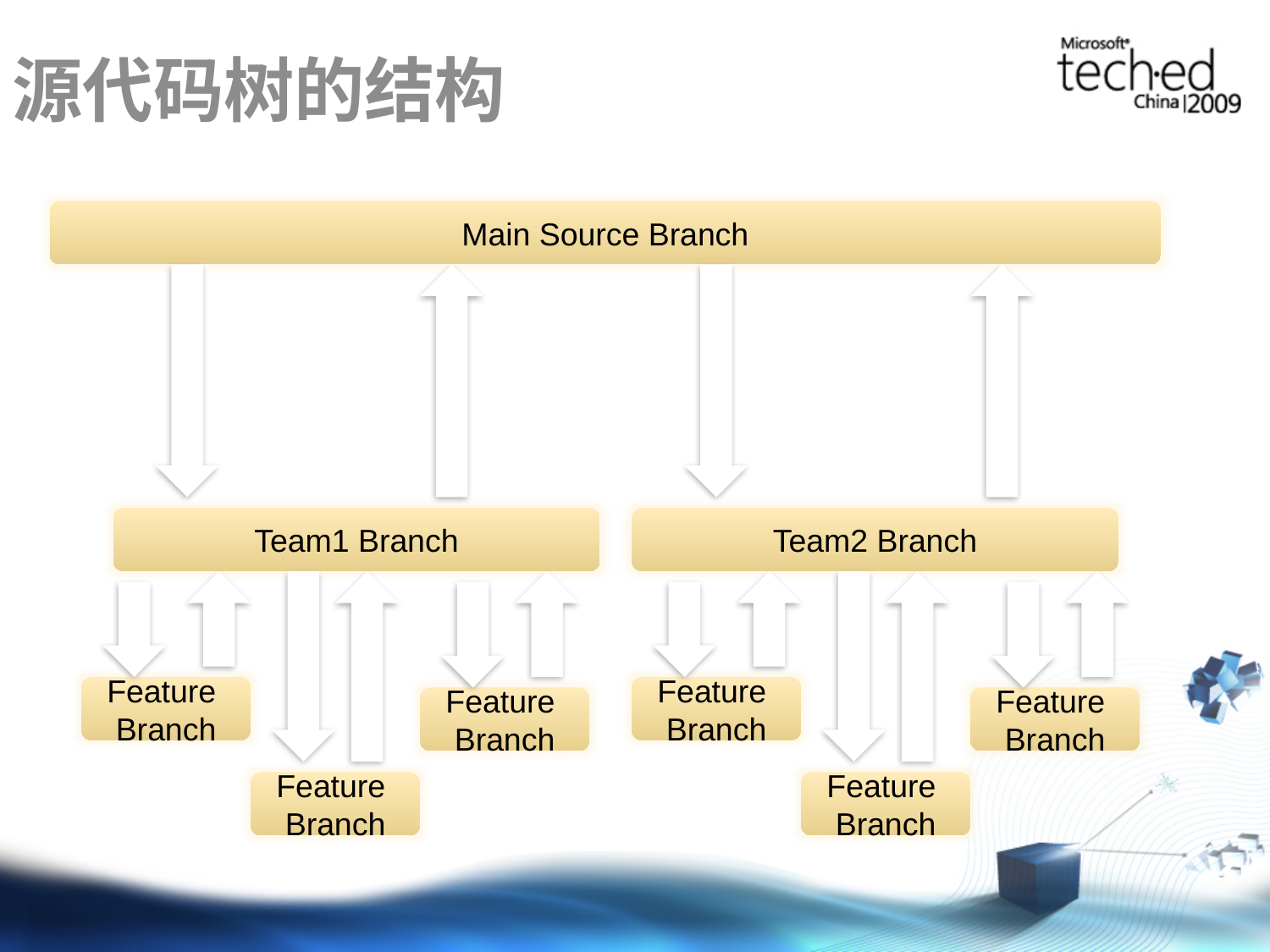

# 源代码树的结构
Main Source Branch

Team1 Branch
Team2 Branch

Feature  Branch
Feature  Branch
Feature  Branch
Feature  Branch
Feature  Branch
Feature  Branch